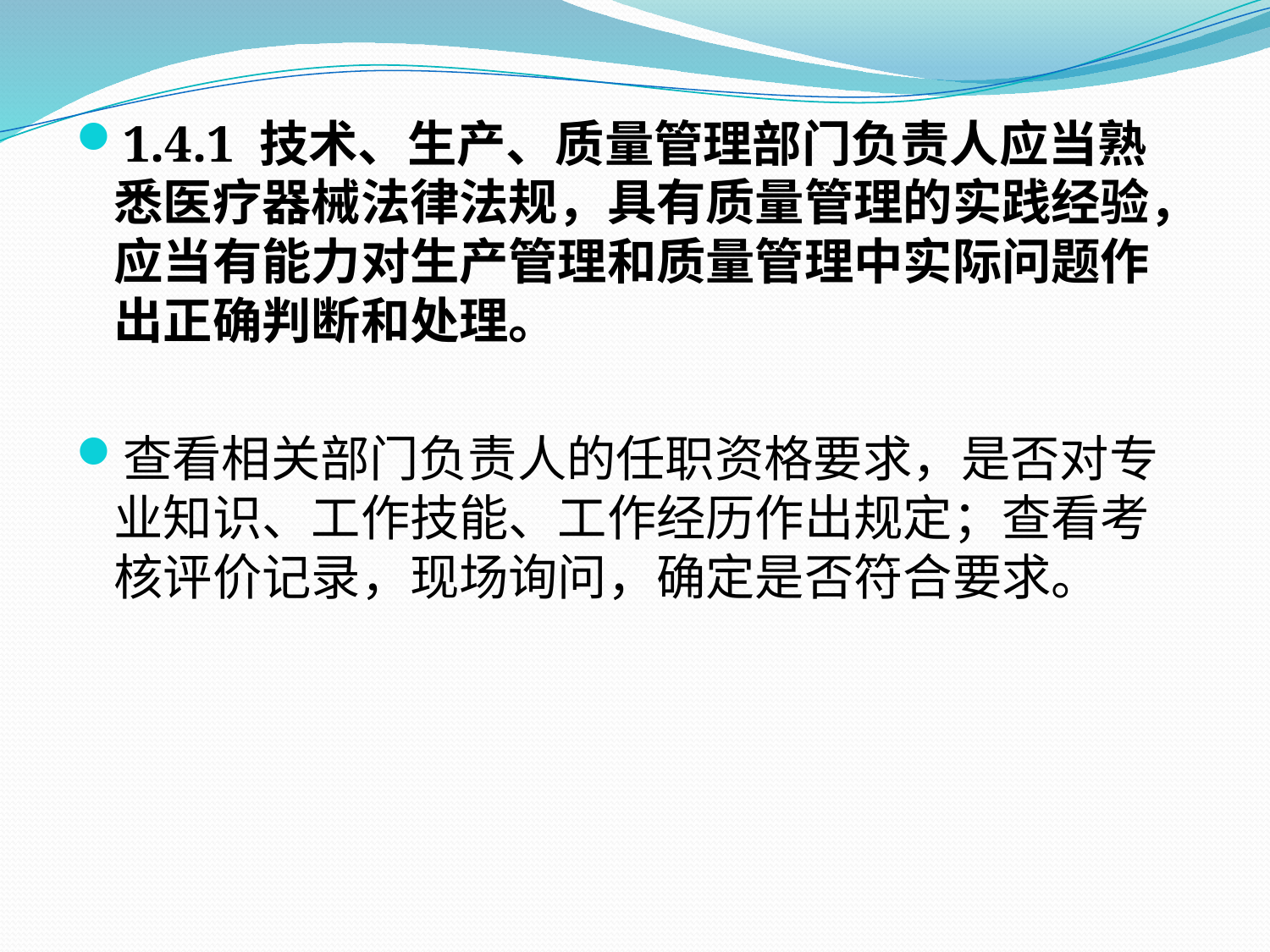

1.4.1 技术、生产、质量管理部门负责人应当熟悉医疗器械法律法规，具有质量管理的实践经验，应当有能力对生产管理和质量管理中实际问题作出正确判断和处理。

查看相关部门负责人的任职资格要求，是否对专业知识、工作技能、工作经历作出规定；查看考核评价记录，现场询问，确定是否符合要求。